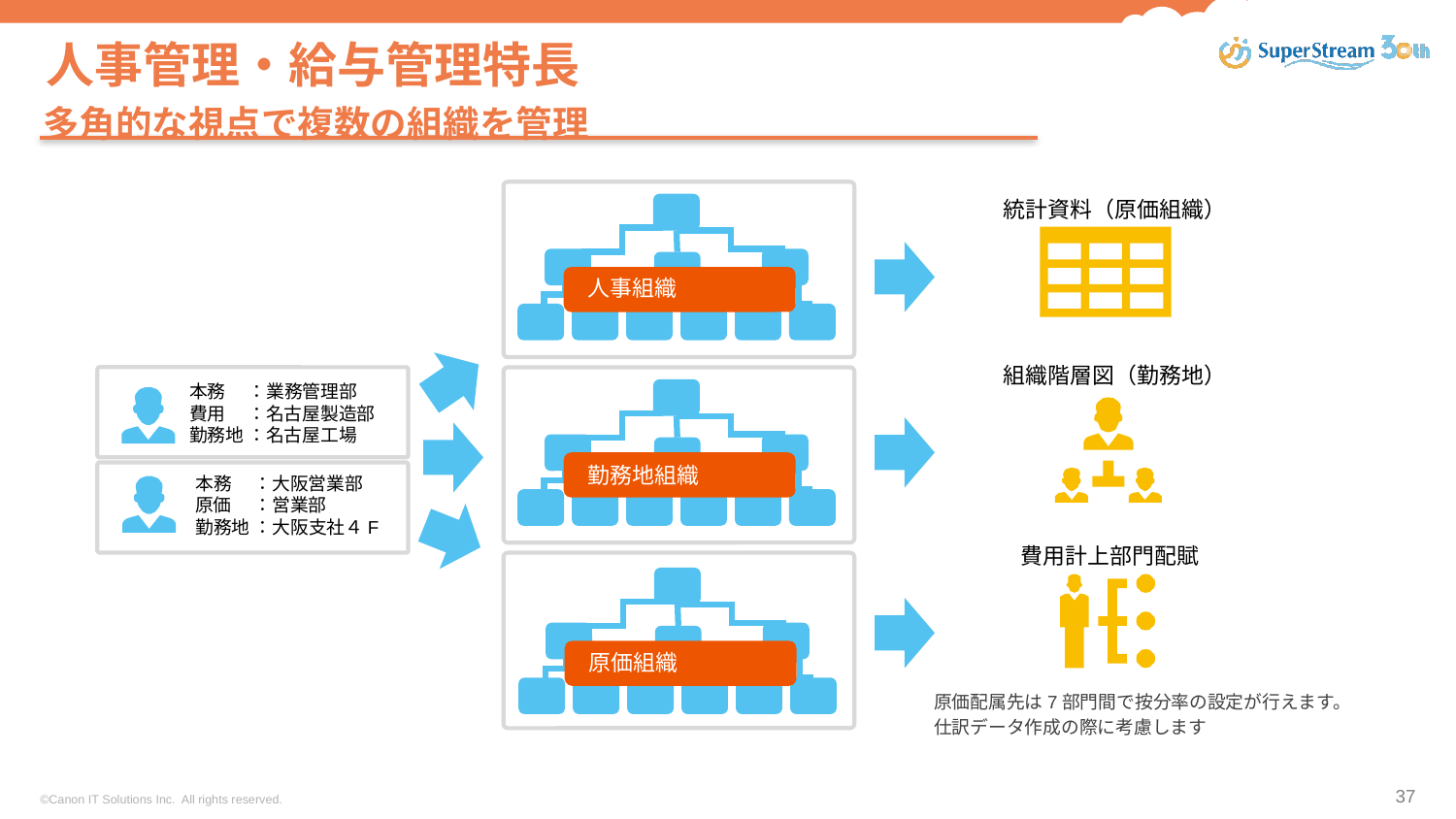

# 人事管理・給与管理特長
多角的な視点で複数の組織を管理

統計資料（原価組織）

人事組織

組織階層図（勤務地）

　　　　本務　 ：業務管理部
　　　　費用　 ：名古屋製造部
　　　　勤務地 ：名古屋工場

勤務地組織

本務　 ：大阪営業部
原価　 ：営業部
勤務地 ：大阪支社４F

費用計上部門配賦

原価組織

原価配属先は7部門間で按分率の設定が行えます。
仕訳データ作成の際に考慮します
©Canon IT Solutions Inc.  All rights reserved.
37